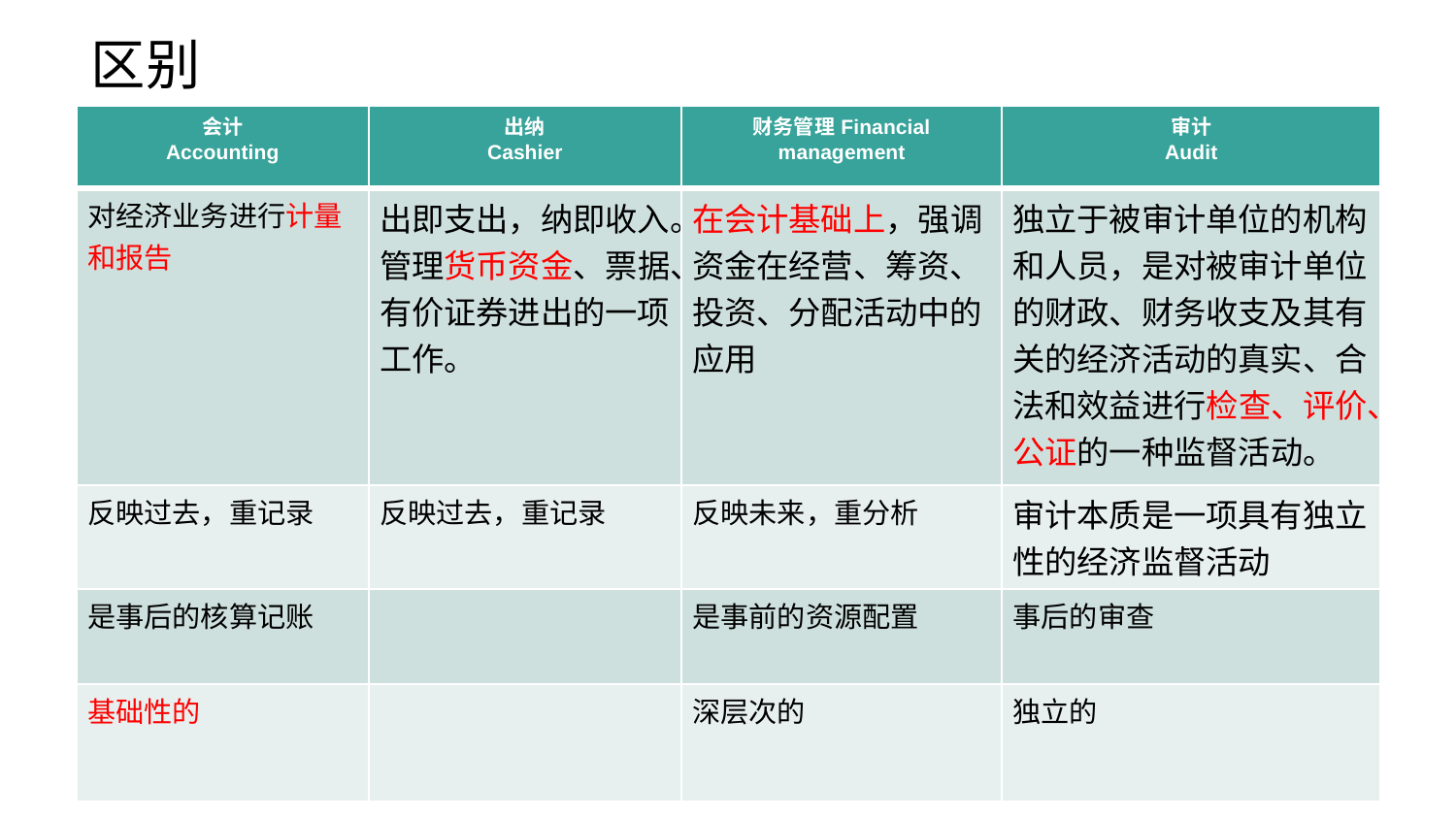

# 区别
| 会计 Accounting | 出纳 Cashier | 财务管理Financial management | 审计 Audit |
| --- | --- | --- | --- |
| 对经济业务进行计量和报告 | 出即支出，纳即收入。管理货币资金、票据、有价证券进出的一项工作。 | 在会计基础上，强调资金在经营、筹资、投资、分配活动中的应用 | 独立于被审计单位的机构和人员，是对被审计单位的财政、财务收支及其有关的经济活动的真实、合法和效益进行检查、评价、公证的一种监督活动。 |
| 反映过去，重记录 | 反映过去，重记录 | 反映未来，重分析 | 审计本质是一项具有独立性的经济监督活动 |
| 是事后的核算记账 |  | 是事前的资源配置 | 事后的审查 |
| 基础性的 |  | 深层次的 | 独立的 |